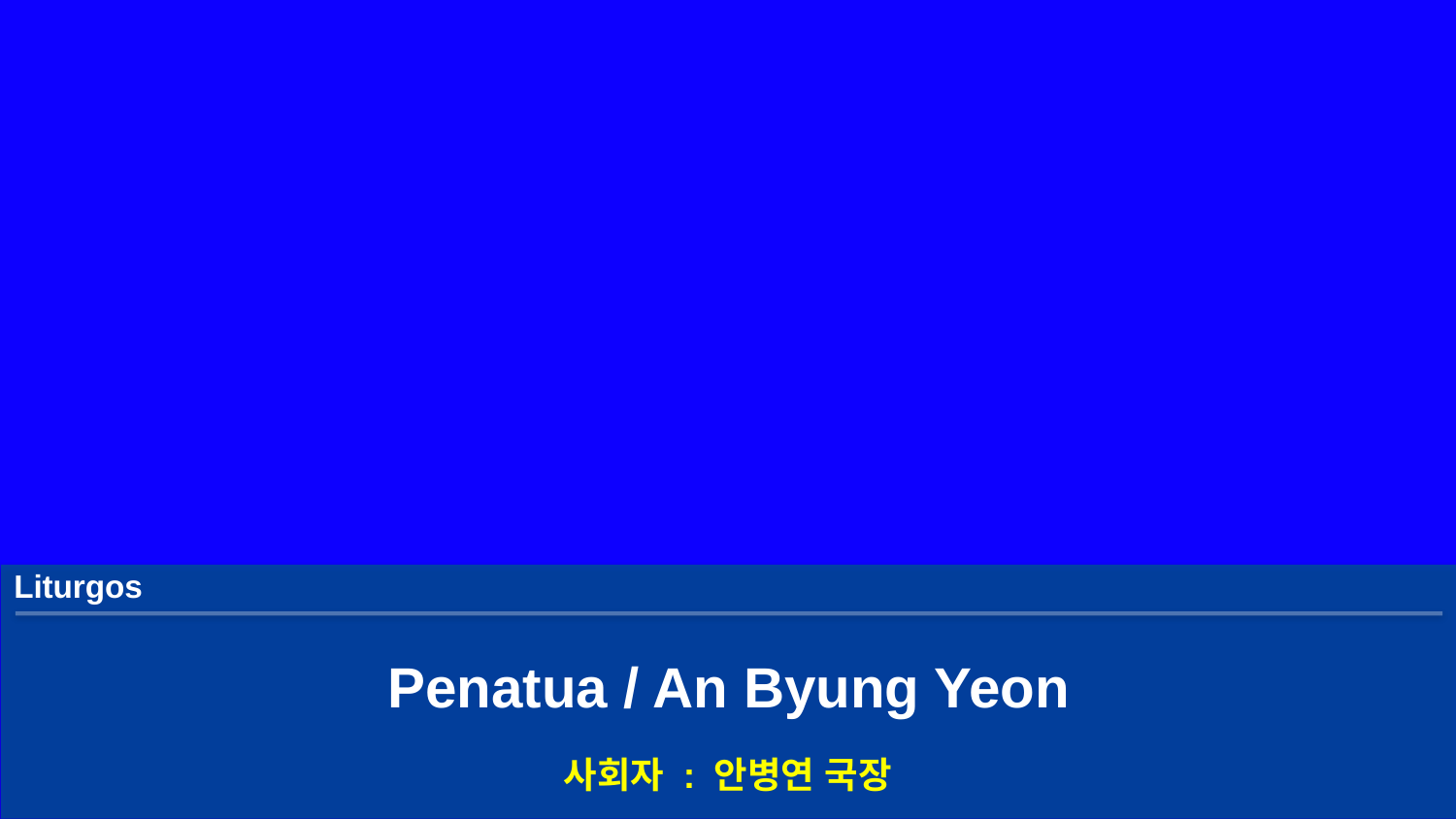

Liturgos
Penatua / An Byung Yeon
사회자 : 안병연 국장